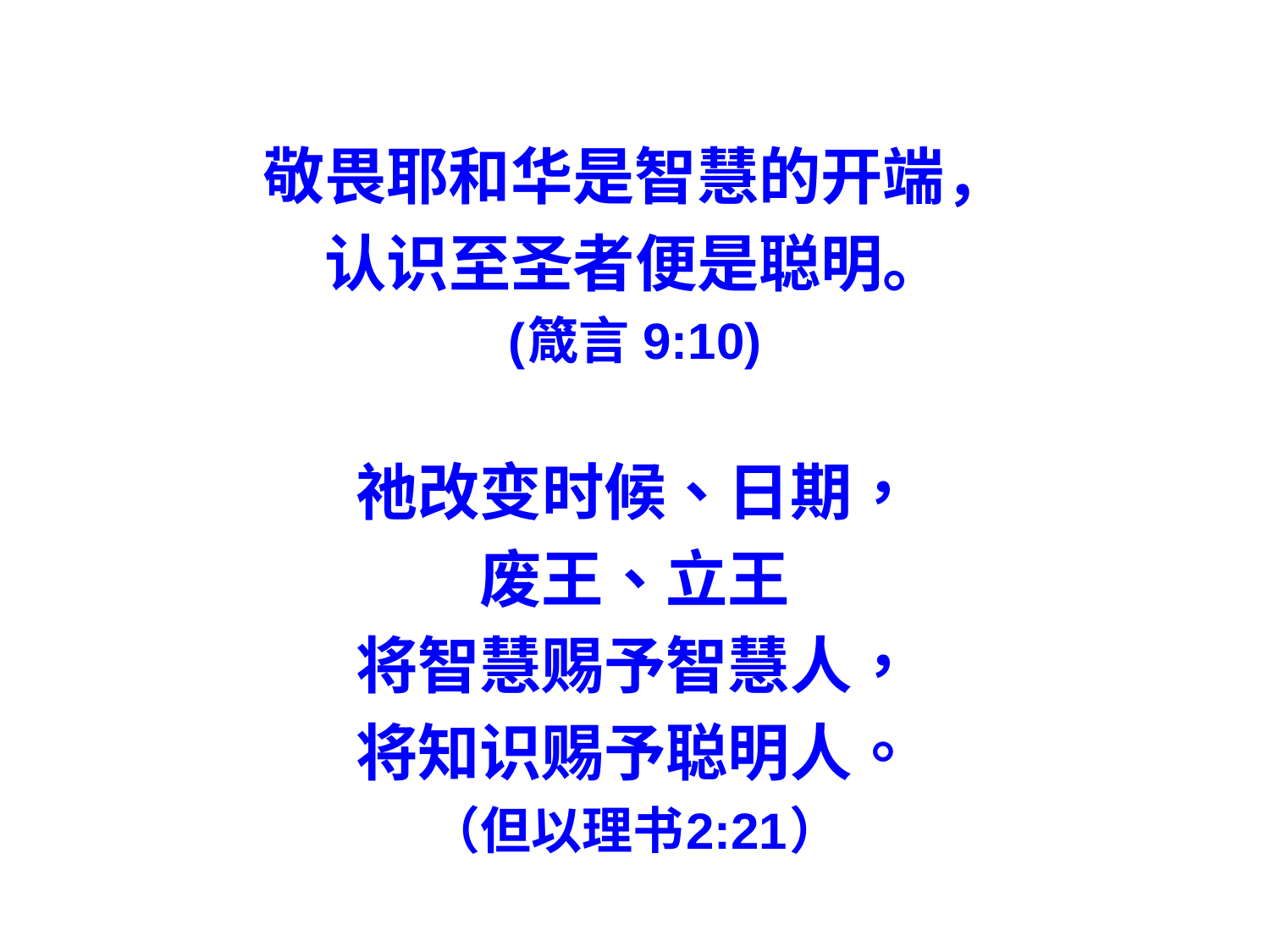

#

敬畏耶和华是智慧的开端，
认识至圣者便是聪明。
(箴言 9:10)

祂改变时候、日期，
废王、立王
将智慧赐予智慧人，
将知识赐予聪明人。
（但以理书2:21）